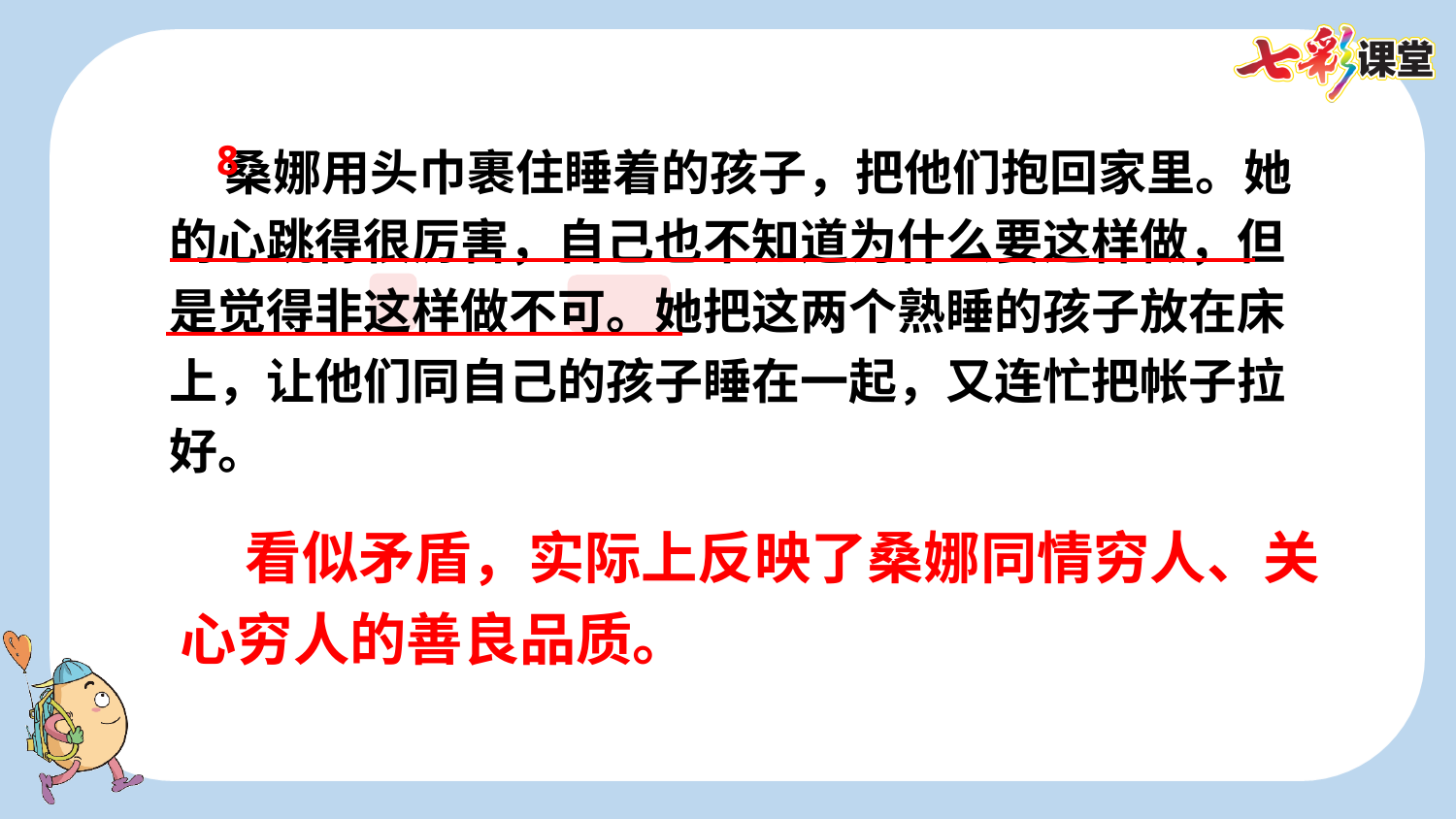

桑娜用头巾裹住睡着的孩子，把他们抱回家里。她的心跳得很厉害，自己也不知道为什么要这样做，但是觉得非这样做不可。她把这两个熟睡的孩子放在床上，让他们同自己的孩子睡在一起，又连忙把帐子拉好。
8

    看似矛盾，实际上反映了桑娜同情穷人、关心穷人的善良品质。